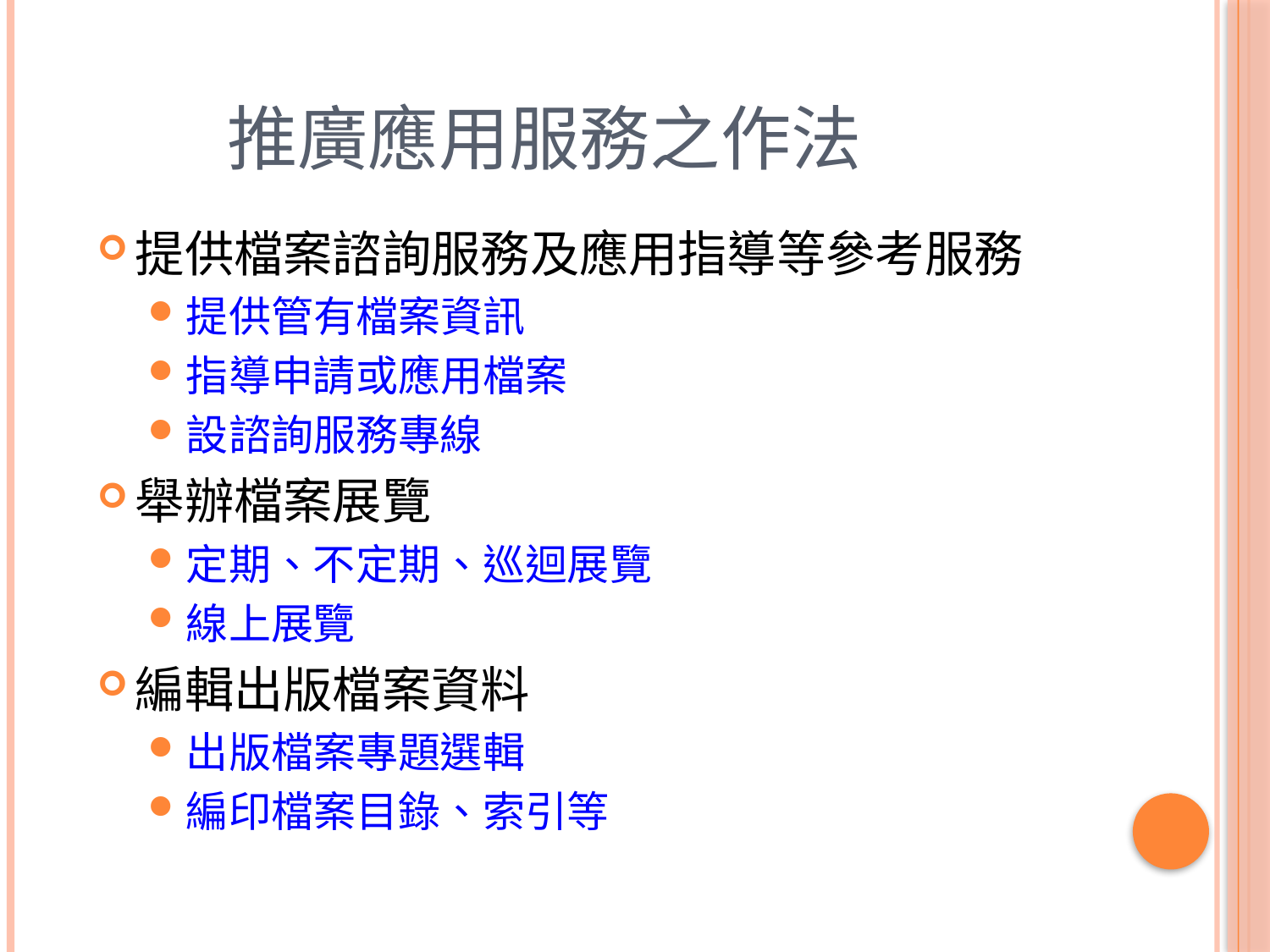

# 推廣應用服務之作法
提供檔案諮詢服務及應用指導等參考服務
提供管有檔案資訊
指導申請或應用檔案
設諮詢服務專線
舉辦檔案展覽
定期、不定期、巡迴展覽
線上展覽
編輯出版檔案資料
出版檔案專題選輯
編印檔案目錄、索引等